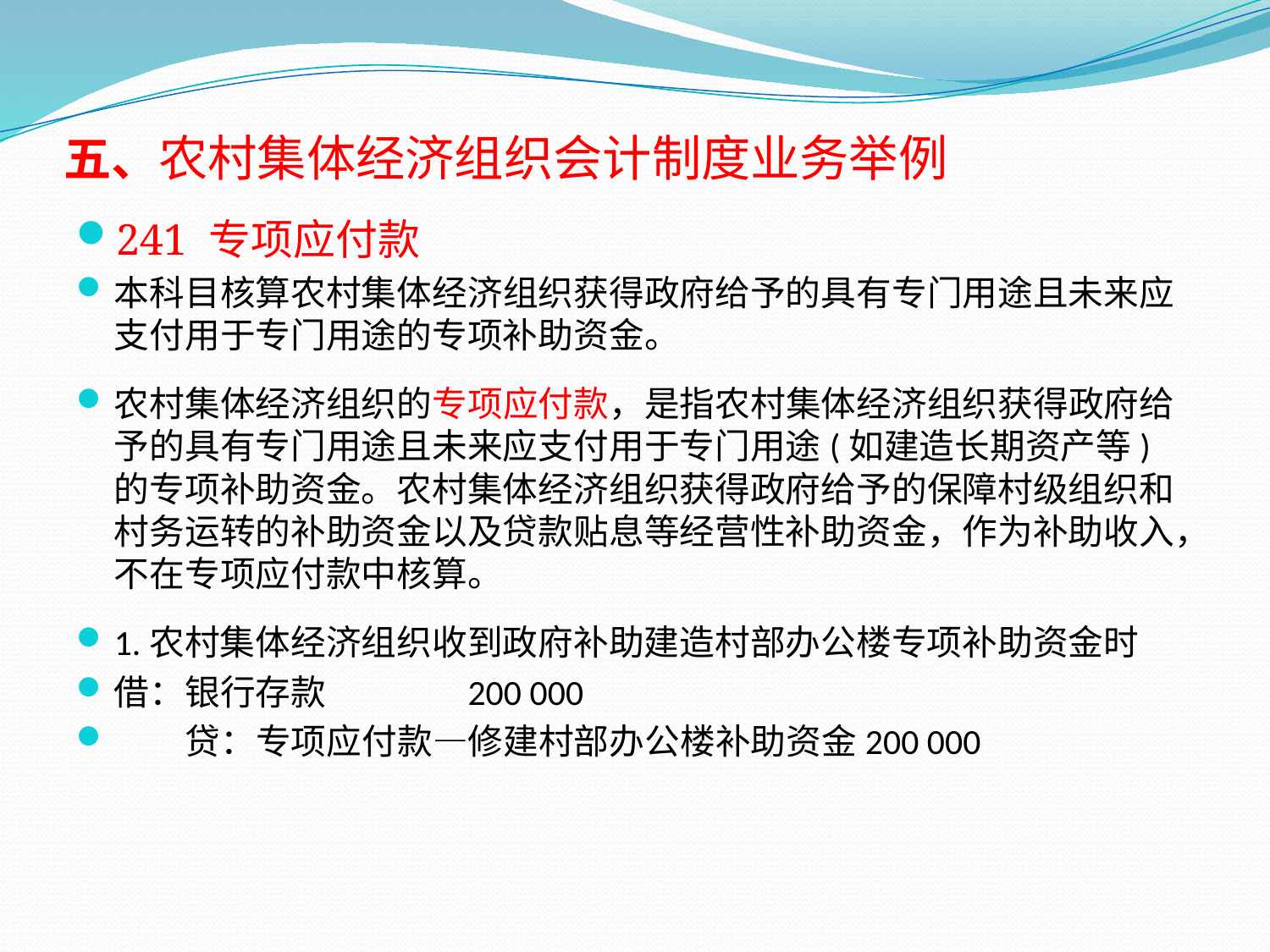

# 五、农村集体经济组织会计制度业务举例
241 专项应付款
本科目核算农村集体经济组织获得政府给予的具有专门用途且未来应支付用于专门用途的专项补助资金。
农村集体经济组织的专项应付款，是指农村集体经济组织获得政府给予的具有专门用途且未来应支付用于专门用途(如建造长期资产等)的专项补助资金。农村集体经济组织获得政府给予的保障村级组织和村务运转的补助资金以及贷款贴息等经营性补助资金，作为补助收入，不在专项应付款中核算。
1.农村集体经济组织收到政府补助建造村部办公楼专项补助资金时
借：银行存款                 200 000
        贷：专项应付款—修建村部办公楼补助资金200 000